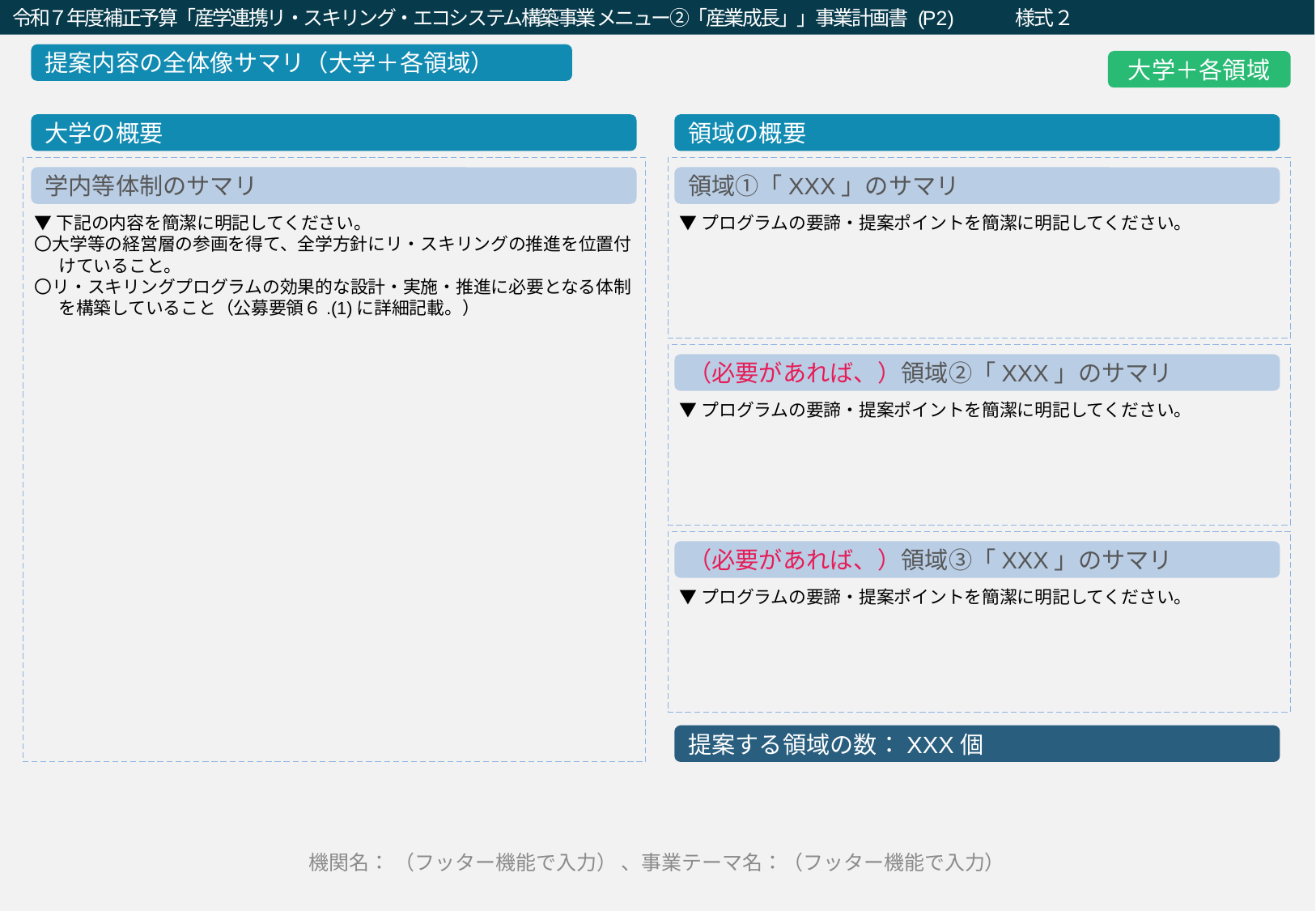

令和７年度補正予算「産学連携リ・スキリング・エコシステム構築事業メニュー②「産業成長」」事業計画書 (P2)　　　様式２
令和２年度「就職・転職支援のための大学リカレント教育推進事業（就職・転職支援のためのリカレント教育プログラムの開発・実施）」企画提案書（a：求職支援）(P2)
提案内容の全体像サマリ（大学＋各領域）
大学＋各領域
大学の概要
領域の概要

▼下記の内容を簡潔に明記してください。
〇大学等の経営層の参画を得て、全学方針にリ・スキリングの推進を位置付けていること。
〇リ・スキリングプログラムの効果的な設計・実施・推進に必要となる体制を構築していること（公募要領６.(1)に詳細記載。）

▼プログラムの要諦・提案ポイントを簡潔に明記してください。

学内等体制のサマリ
領域①「XXX」のサマリ

▼プログラムの要諦・提案ポイントを簡潔に明記してください。

（必要があれば、）領域②「XXX」のサマリ

▼プログラムの要諦・提案ポイントを簡潔に明記してください。

（必要があれば、）領域③「XXX」のサマリ
←領域数に応じて、
枠を追加/削除
提案する領域の数：XXX個
←フッターを以後のページ全てに必ず記入
機関名： （フッター機能で入力） 、事業テーマ名：（フッター機能で入力）